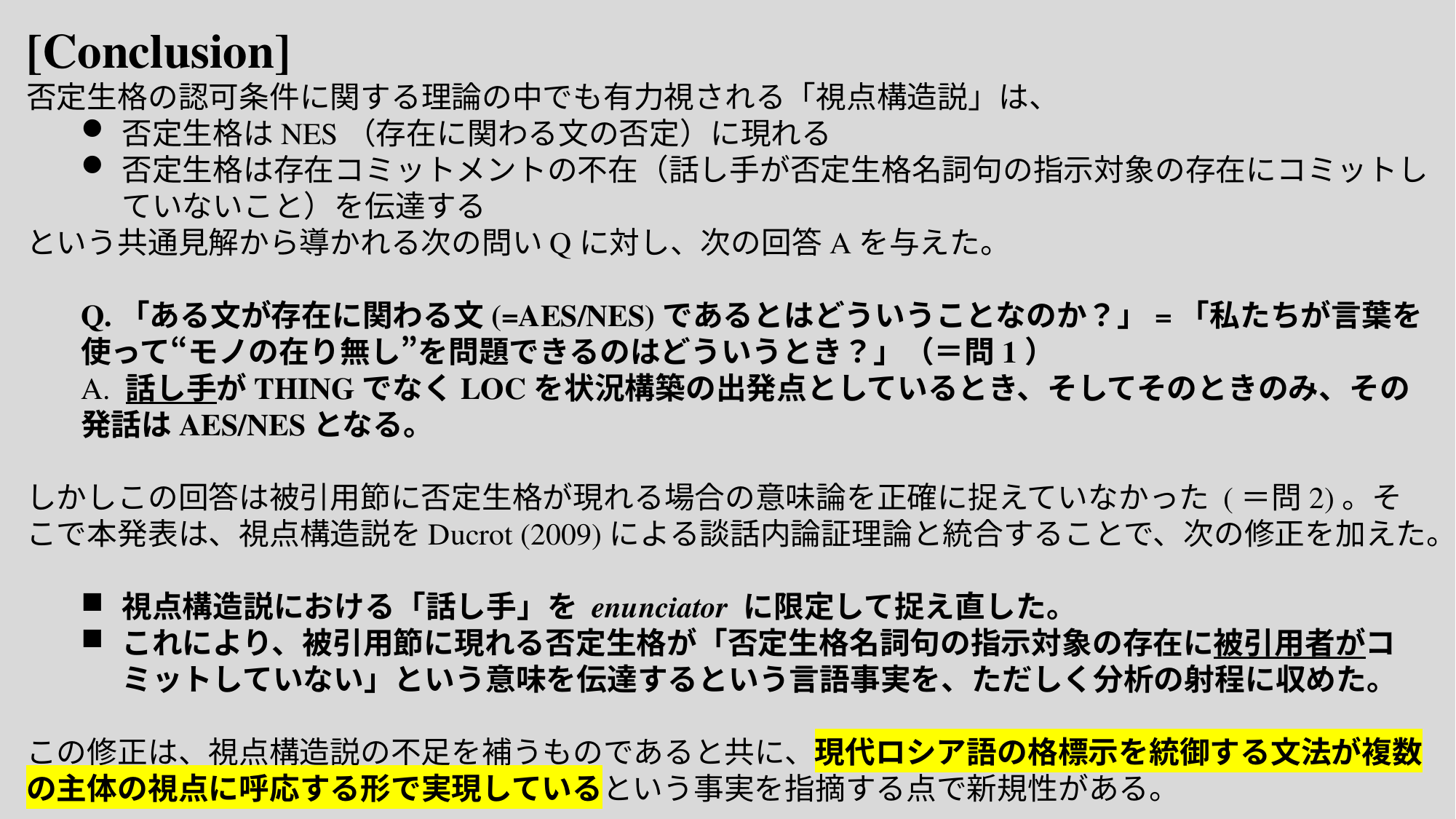

[Conclusion]
否定生格の認可条件に関する理論の中でも有力視される「視点構造説」は、
否定生格はNES（存在に関わる文の否定）に現れる
否定生格は存在コミットメントの不在（話し手が否定生格名詞句の指示対象の存在にコミットしていないこと）を伝達する
という共通見解から導かれる次の問いQに対し、次の回答Aを与えた。

Q.「ある文が存在に関わる文(=AES/NES)であるとはどういうことなのか？」=「私たちが言葉を使って“モノの在り無し”を問題できるのはどういうとき？」（＝問1）
A. 話し手がTHINGでなくLOCを状況構築の出発点としているとき、そしてそのときのみ、その発話はAES/NESとなる。

しかしこの回答は被引用節に否定生格が現れる場合の意味論を正確に捉えていなかった (＝問2)。そこで本発表は、視点構造説をDucrot (2009)による談話内論証理論と統合することで、次の修正を加えた。

視点構造説における「話し手」を enunciator に限定して捉え直した。
これにより、被引用節に現れる否定生格が「否定生格名詞句の指示対象の存在に被引用者がコミットしていない」という意味を伝達するという言語事実を、ただしく分析の射程に収めた。

この修正は、視点構造説の不足を補うものであると共に、現代ロシア語の格標示を統御する文法が複数の主体の視点に呼応する形で実現しているという事実を指摘する点で新規性がある。